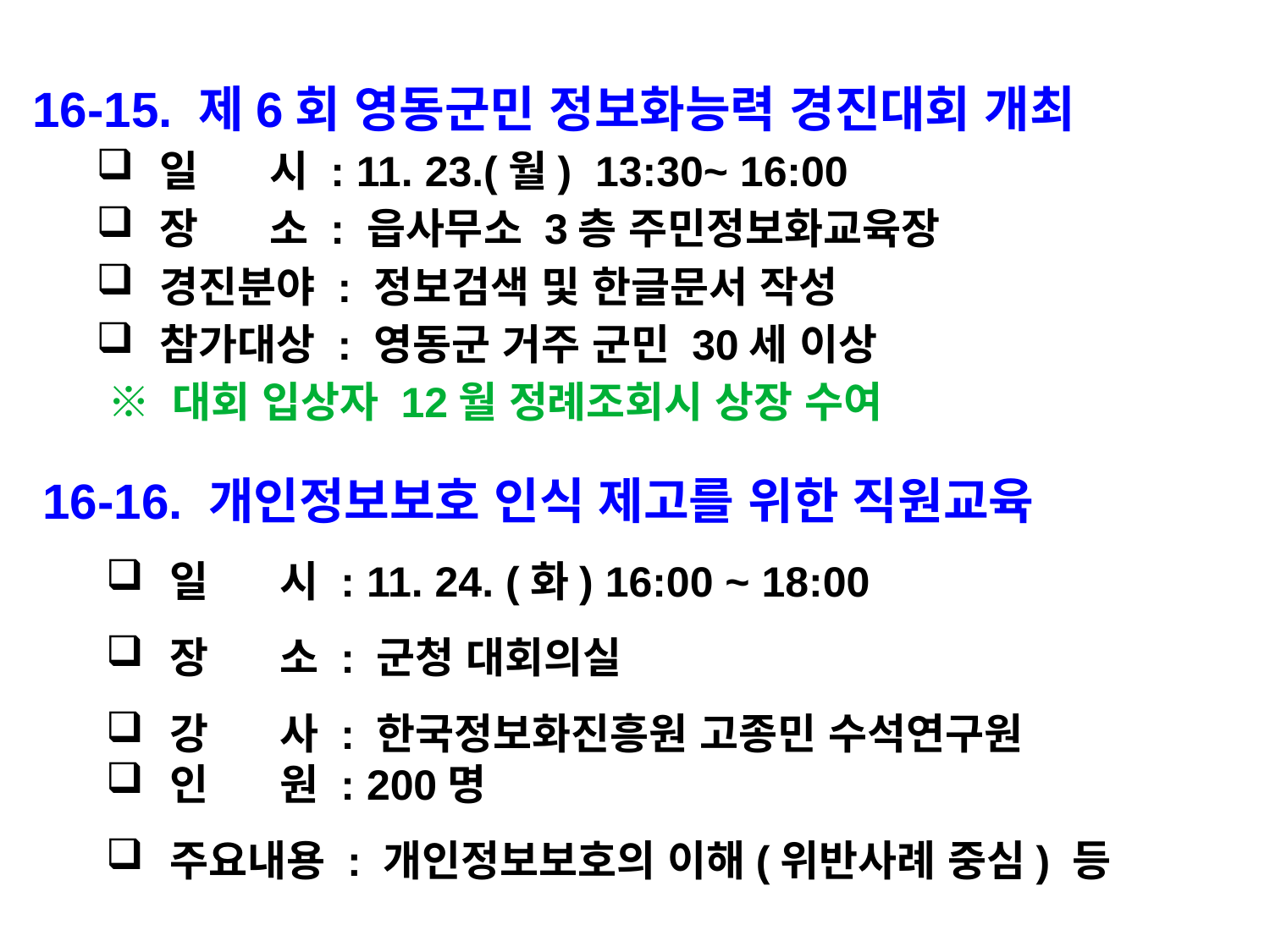

16-15. 제6회 영동군민 정보화능력 경진대회 개최
일      시 : 11. 23.(월)  13:30~ 16:00
장      소 : 읍사무소 3층 주민정보화교육장
경진분야 : 정보검색 및 한글문서 작성
참가대상 : 영동군 거주 군민 30세 이상
 ※ 대회 입상자 12월 정례조회시 상장 수여
16-16. 개인정보보호 인식 제고를 위한 직원교육
일      시 : 11. 24. (화) 16:00 ~ 18:00
장      소 : 군청 대회의실
강      사 : 한국정보화진흥원 고종민 수석연구원
인      원 : 200명
주요내용 : 개인정보보호의 이해(위반사례 중심) 등